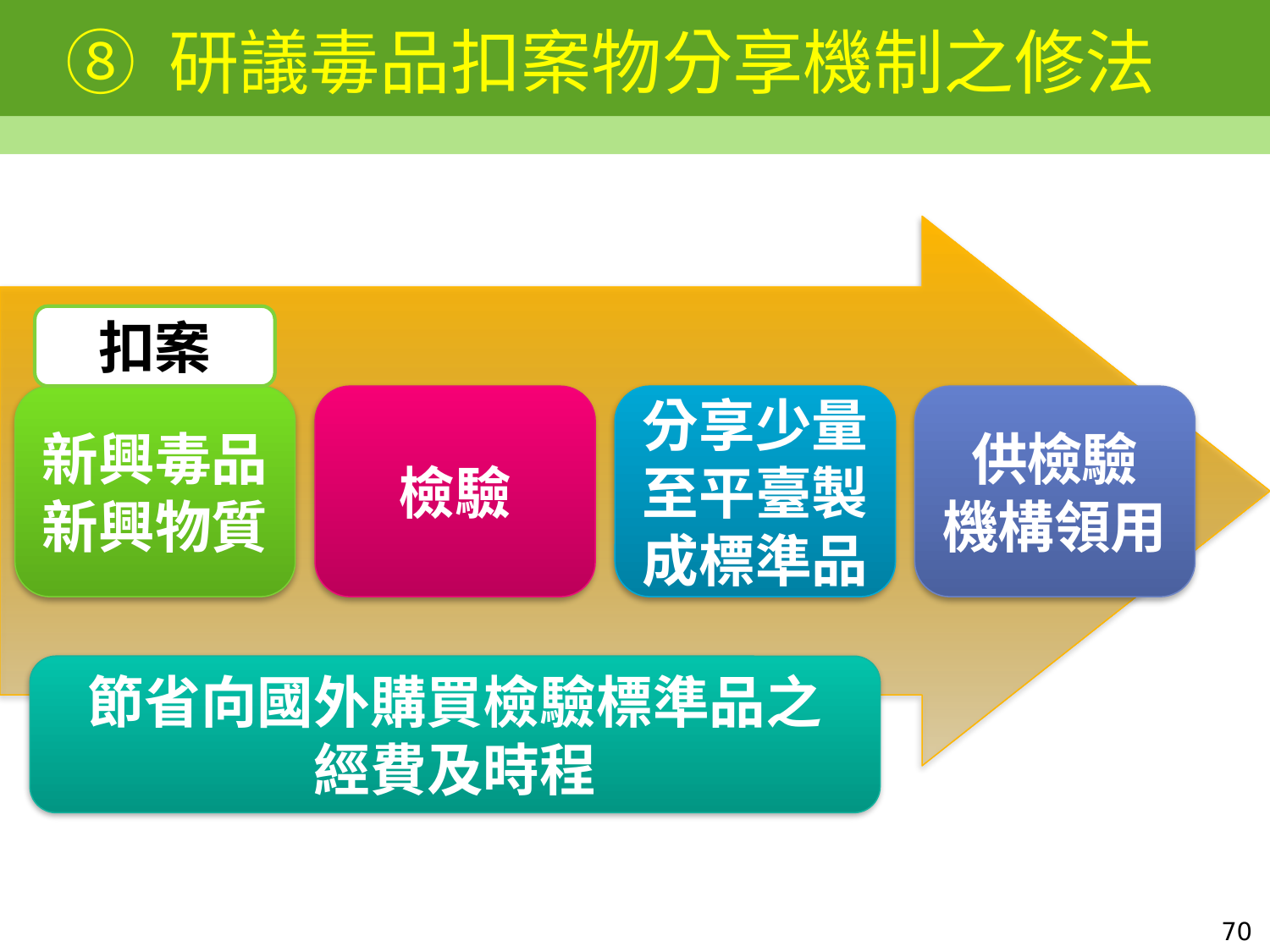

# ⑧ 研議毒品扣案物分享機制之修法

扣案
新興毒品
新興物質
檢驗
分享少量至平臺製成標準品
供檢驗
機構領用
節省向國外購買檢驗標準品之
經費及時程
70